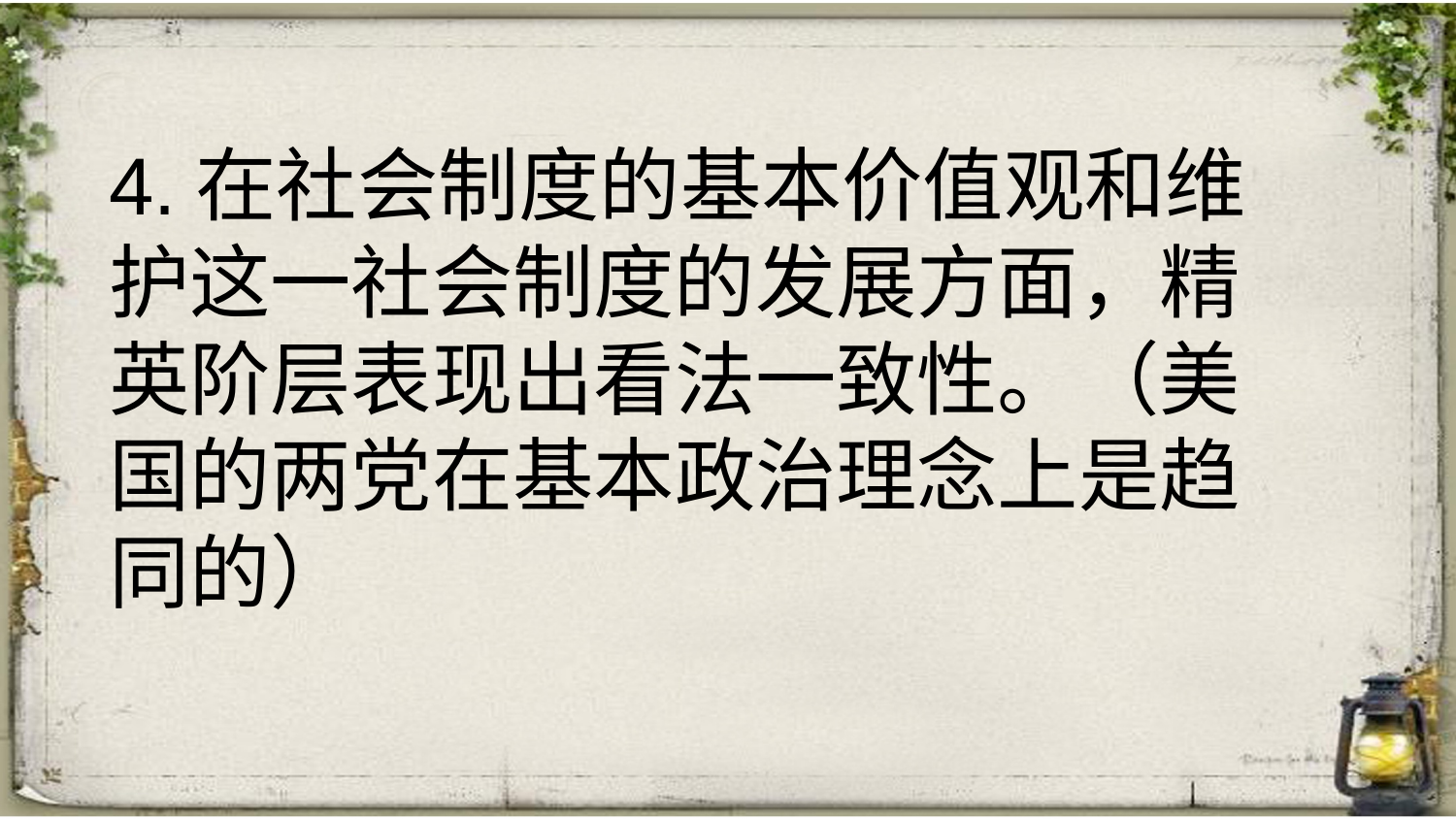

4.在社会制度的基本价值观和维护这一社会制度的发展方面，精英阶层表现出看法一致性。（美国的两党在基本政治理念上是趋同的）